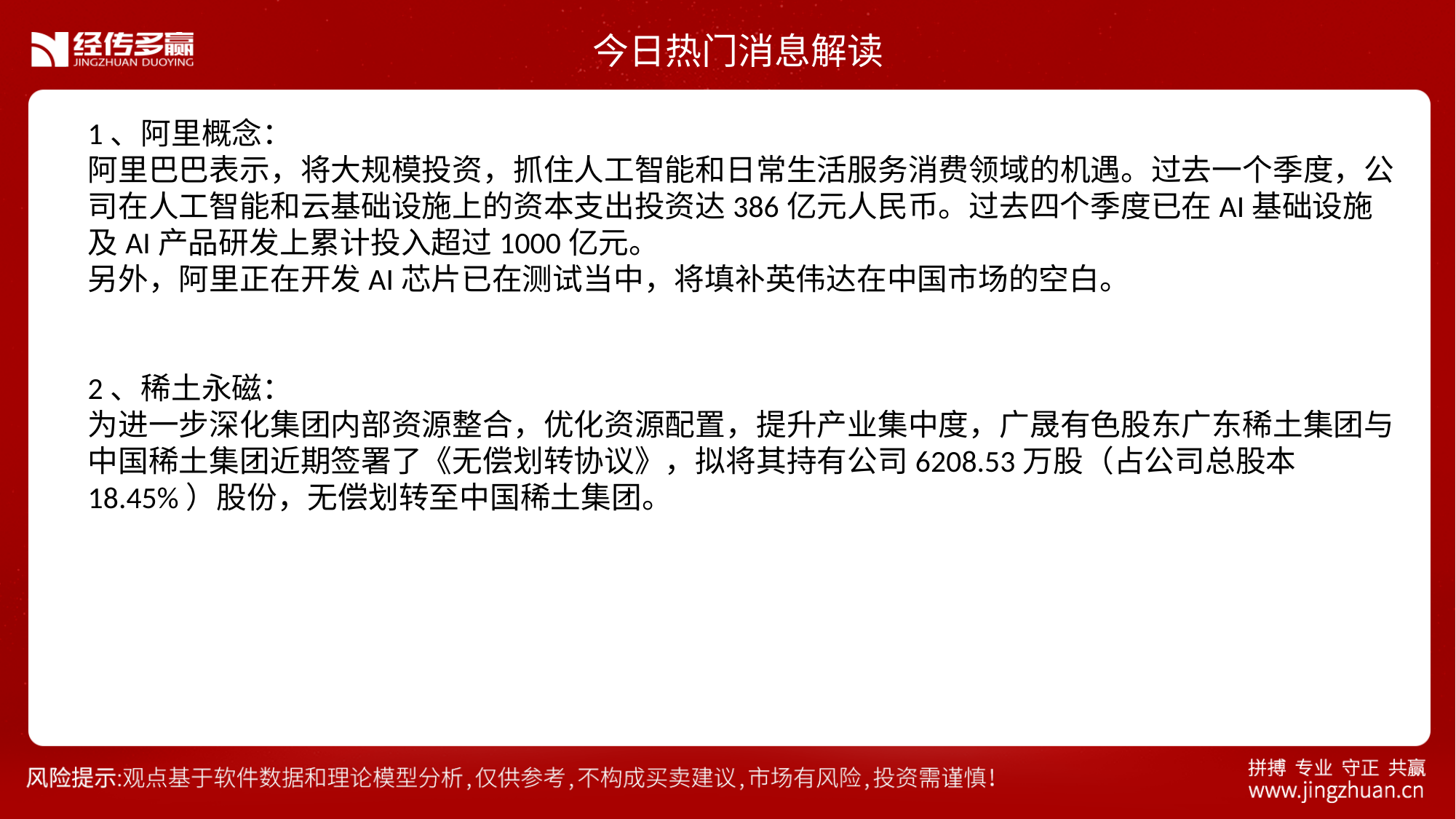

今日热门消息解读
1、阿里概念：
阿里巴巴表示，将大规模投资，抓住人工智能和日常生活服务消费领域的机遇。过去一个季度，公司在人工智能和云基础设施上的资本支出投资达386亿元人民币。过去四个季度已在AI基础设施及AI产品研发上累计投入超过1000亿元。
另外，阿里正在开发AI芯片已在测试当中，将填补英伟达在中国市场的空白。

2、稀土永磁：
为进一步深化集团内部资源整合，优化资源配置，提升产业集中度，广晟有色股东广东稀土集团与中国稀土集团近期签署了《无偿划转协议》，拟将其持有公司6208.53万股（占公司总股本18.45%）股份，无偿划转至中国稀土集团。